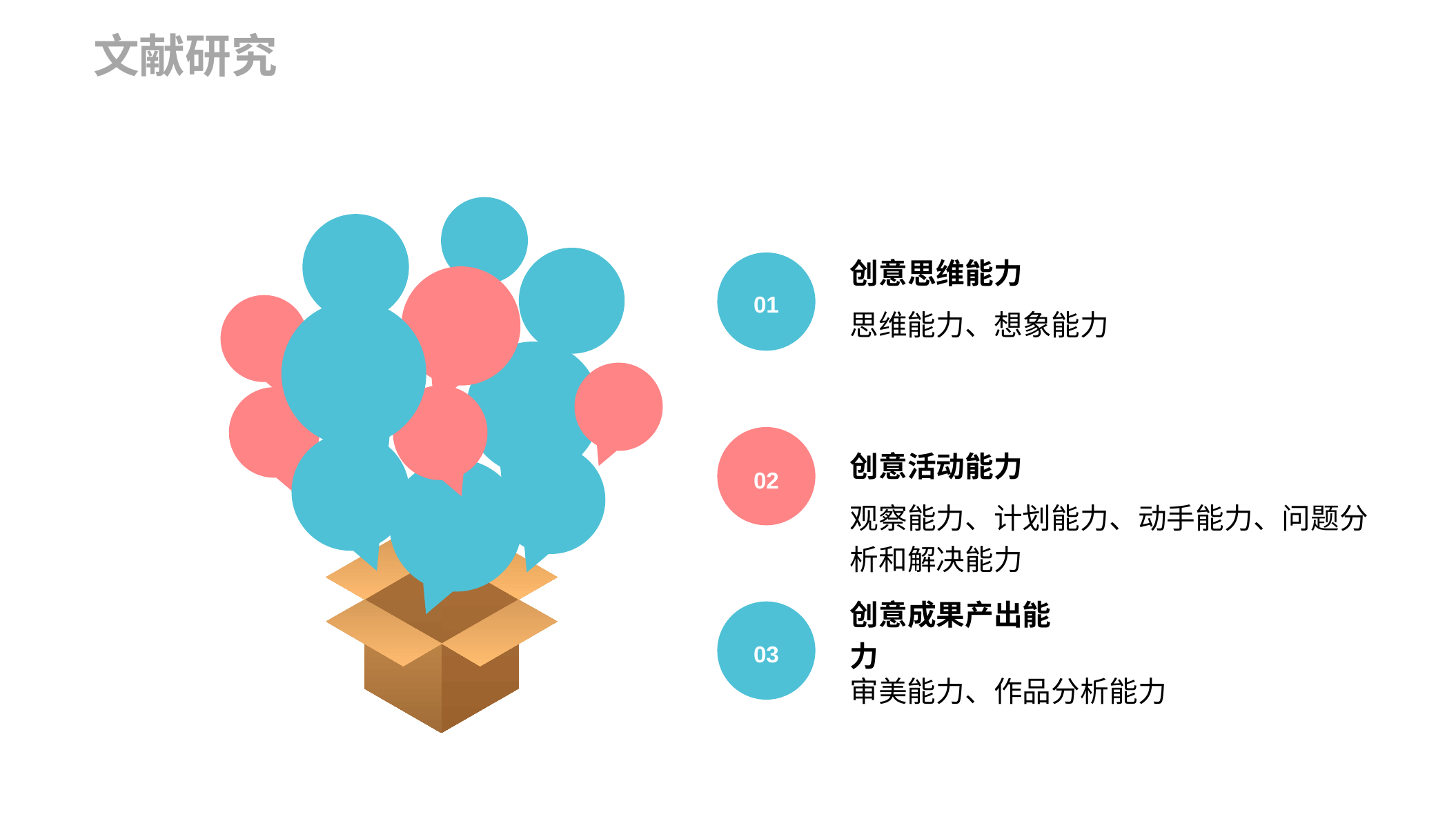

文献研究

创意思维能力

01
思维能力、想象能力

02
创意活动能力
观察能力、计划能力、动手能力、问题分析和解决能力

03
创意成果产出能力
审美能力、作品分析能力